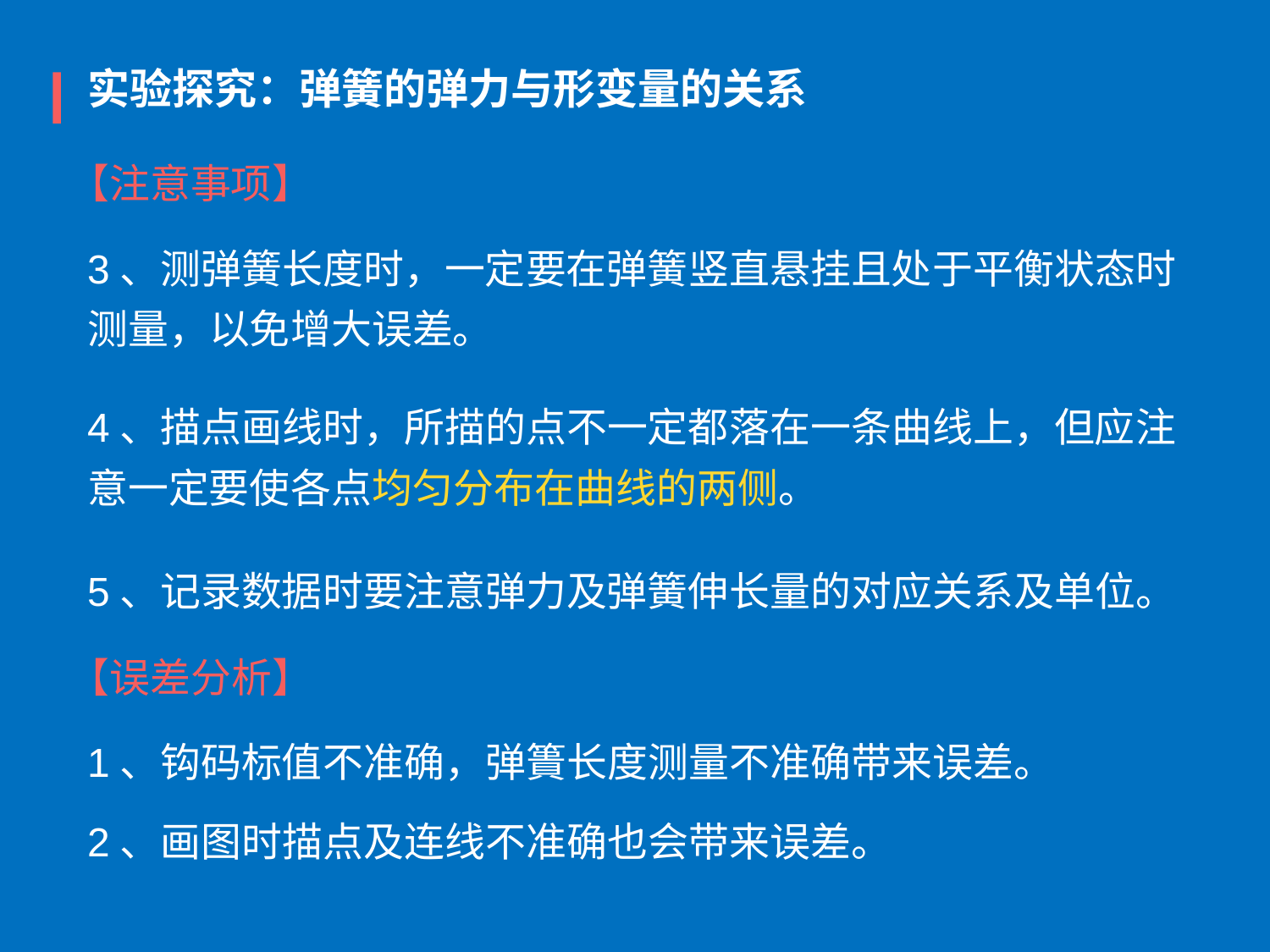

实验探究：弹簧的弹力与形变量的关系

【注意事项】
3、测弹簧长度时，一定要在弹簧竖直悬挂且处于平衡状态时测量，以免增大误差。
4、描点画线时，所描的点不一定都落在一条曲线上，但应注意一定要使各点均匀分布在曲线的两侧。
5、记录数据时要注意弹力及弹簧伸长量的对应关系及单位。
【误差分析】
1、钩码标值不准确，弹簣长度测量不准确带来误差。
2、画图时描点及连线不准确也会带来误差。